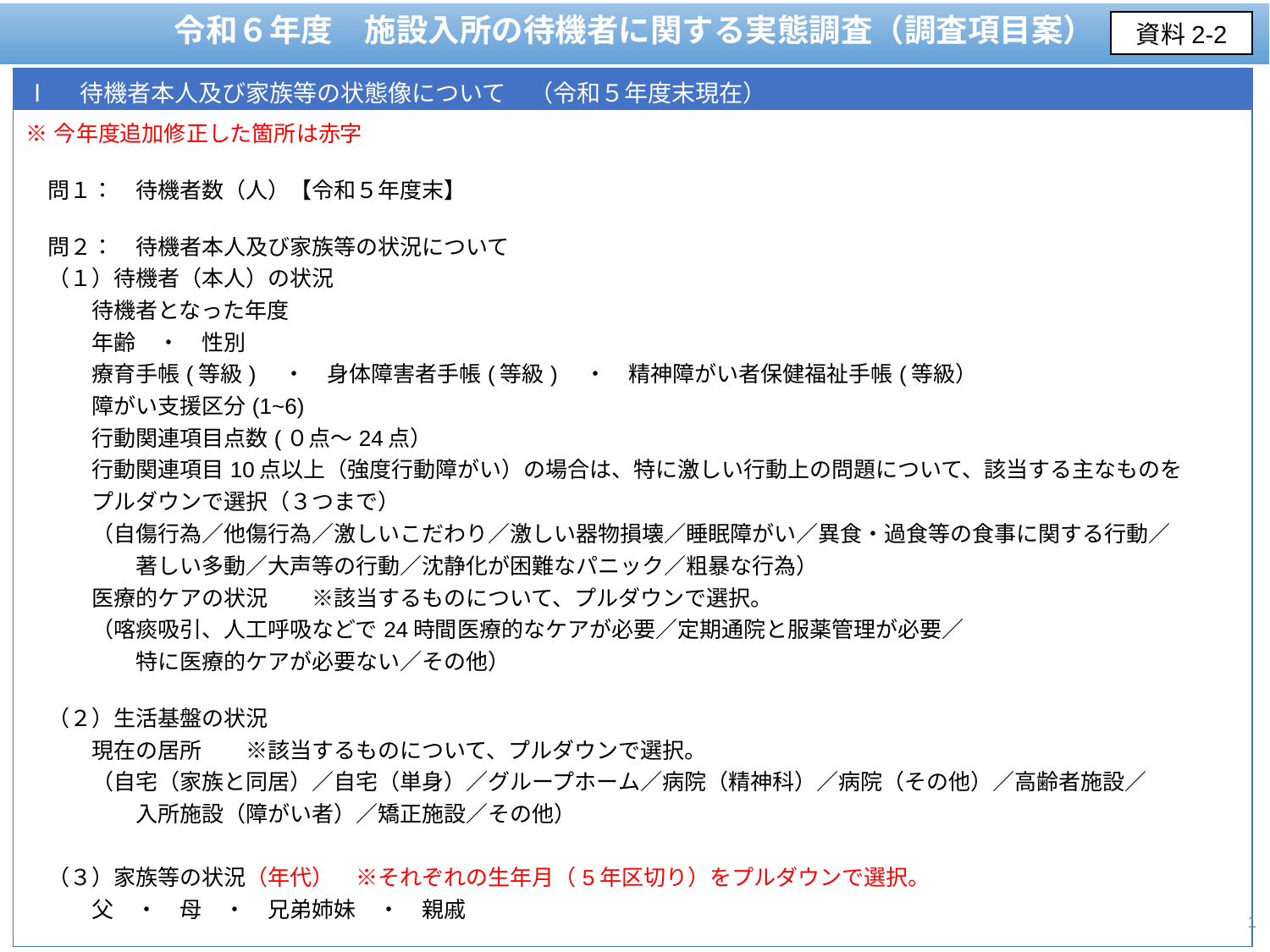

令和６年度　施設入所の待機者に関する実態調査（調査項目案）
資料2-2
| Ⅰ　待機者本人及び家族等の状態像について　（令和５年度末現在） |
| --- |
| ※今年度追加修正した箇所は赤字 　問１：　待機者数（人）【令和５年度末】　 　問２：　待機者本人及び家族等の状況について 　（１）待機者（本人）の状況 　　　待機者となった年度 　　　年齢　・　性別 　　　療育手帳(等級)　・　身体障害者手帳(等級)　・　精神障がい者保健福祉手帳(等級） 　　　障がい支援区分(1~6) 　　　行動関連項目点数(０点～24点） 　　　行動関連項目10点以上（強度行動障がい）の場合は、特に激しい行動上の問題について、該当する主なものを 　　　プルダウンで選択（３つまで） 　　　（自傷行為／他傷行為／激しいこだわり／激しい器物損壊／睡眠障がい／異食・過食等の食事に関する行動／ 　　　　　著しい多動／大声等の行動／沈静化が困難なパニック／粗暴な行為） 　　　医療的ケアの状況　　※該当するものについて、プルダウンで選択。 　　　（喀痰吸引、人工呼吸などで24時間医療的なケアが必要／定期通院と服薬管理が必要／ 　　　　　特に医療的ケアが必要ない／その他） 　（２）生活基盤の状況 　　　現在の居所　　※該当するものについて、プルダウンで選択。 　　　（自宅（家族と同居）／自宅（単身）／グループホーム／病院（精神科）／病院（その他）／高齢者施設／ 　　　　　入所施設（障がい者）／矯正施設／その他） 　 　（３）家族等の状況（年代）　※それぞれの生年月（5年区切り）をプルダウンで選択。 　　　父　・　母　・　兄弟姉妹　・　親戚 　（４）主な介護者　※直接的に介護を行っている方について、プルダウンで選択。 　　（父／母／兄弟姉妹／親戚／ヘルパー等） 　　　 　（５）後見人等の有無 |
1